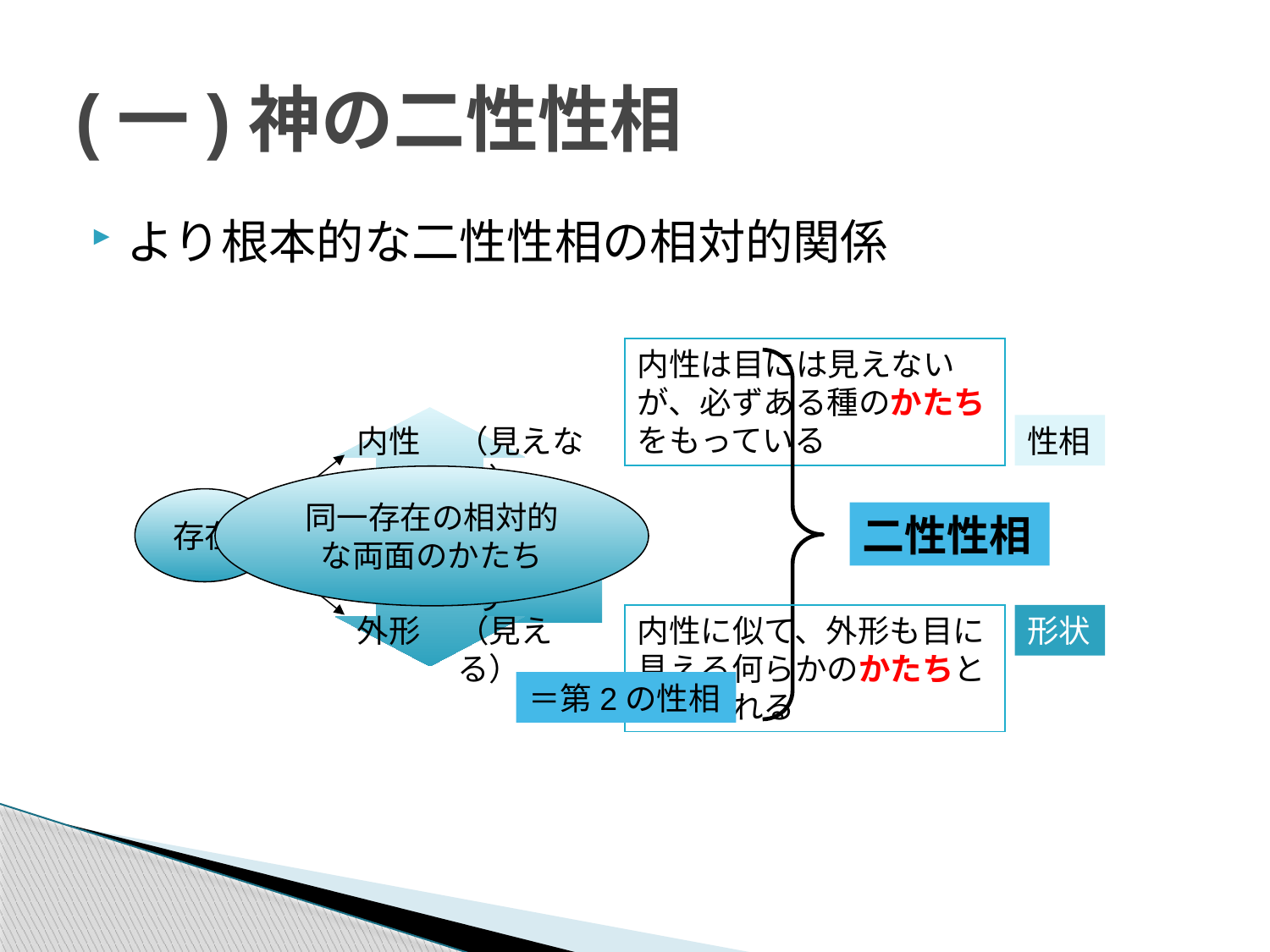

# (一)神の二性性相
より根本的な二性性相の相対的関係
内性は目には見えないが、必ずある種のかたちをもっている

内性
（見えない）
性相

同一存在の相対的な両面のかたち

存在
内性の如く現れたもの
二性性相

外形
（見える）
内性に似て、外形も目に見える何らかのかたちとして現れる
形状
＝第2の性相